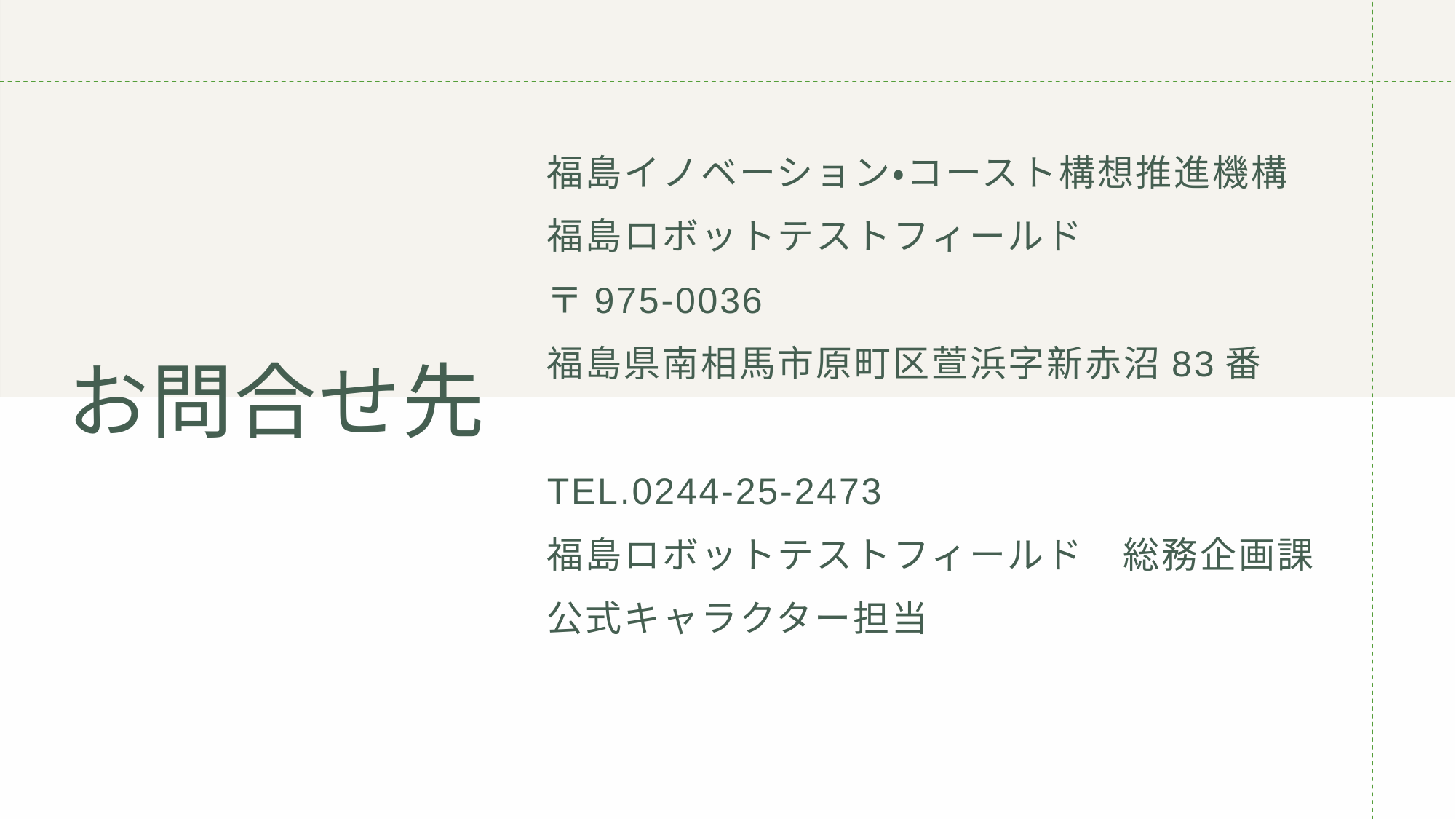

13

福島イノベーション・コースト構想推進機構
福島ロボットテストフィールド
〒975-0036
福島県南相馬市原町区萱浜字新赤沼83番

TEL.0244-25-2473
福島ロボットテストフィールド　総務企画課
公式キャラクター担当
# お問合せ先